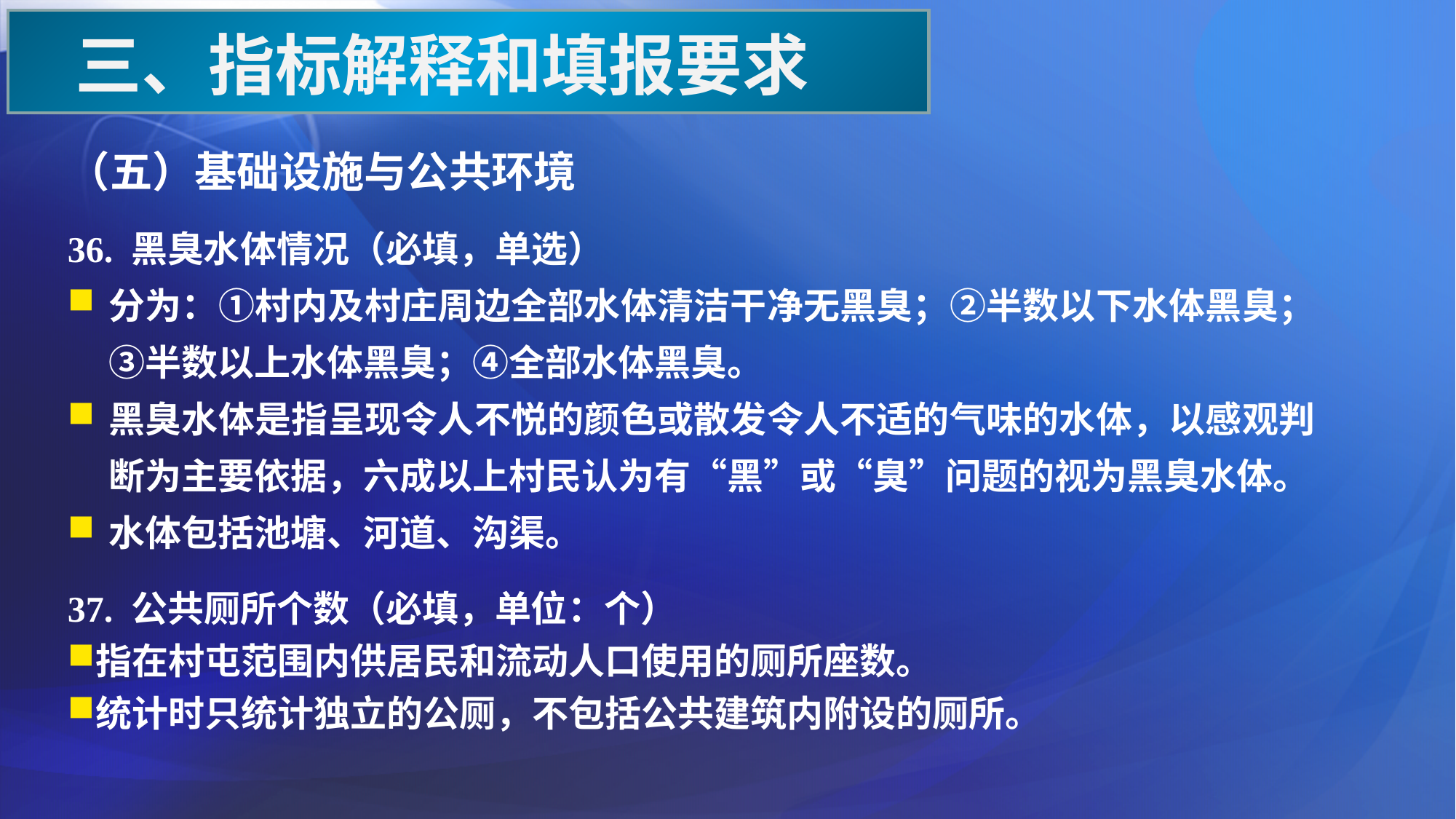

三、指标解释和填报要求
（五）基础设施与公共环境

36. 黑臭水体情况（必填，单选）
分为：①村内及村庄周边全部水体清洁干净无黑臭；②半数以下水体黑臭；③半数以上水体黑臭；④全部水体黑臭。
黑臭水体是指呈现令人不悦的颜色或散发令人不适的气味的水体，以感观判断为主要依据，六成以上村民认为有“黑”或“臭”问题的视为黑臭水体。
水体包括池塘、河道、沟渠。

37. 公共厕所个数（必填，单位：个）
指在村屯范围内供居民和流动人口使用的厕所座数。
统计时只统计独立的公厕，不包括公共建筑内附设的厕所。